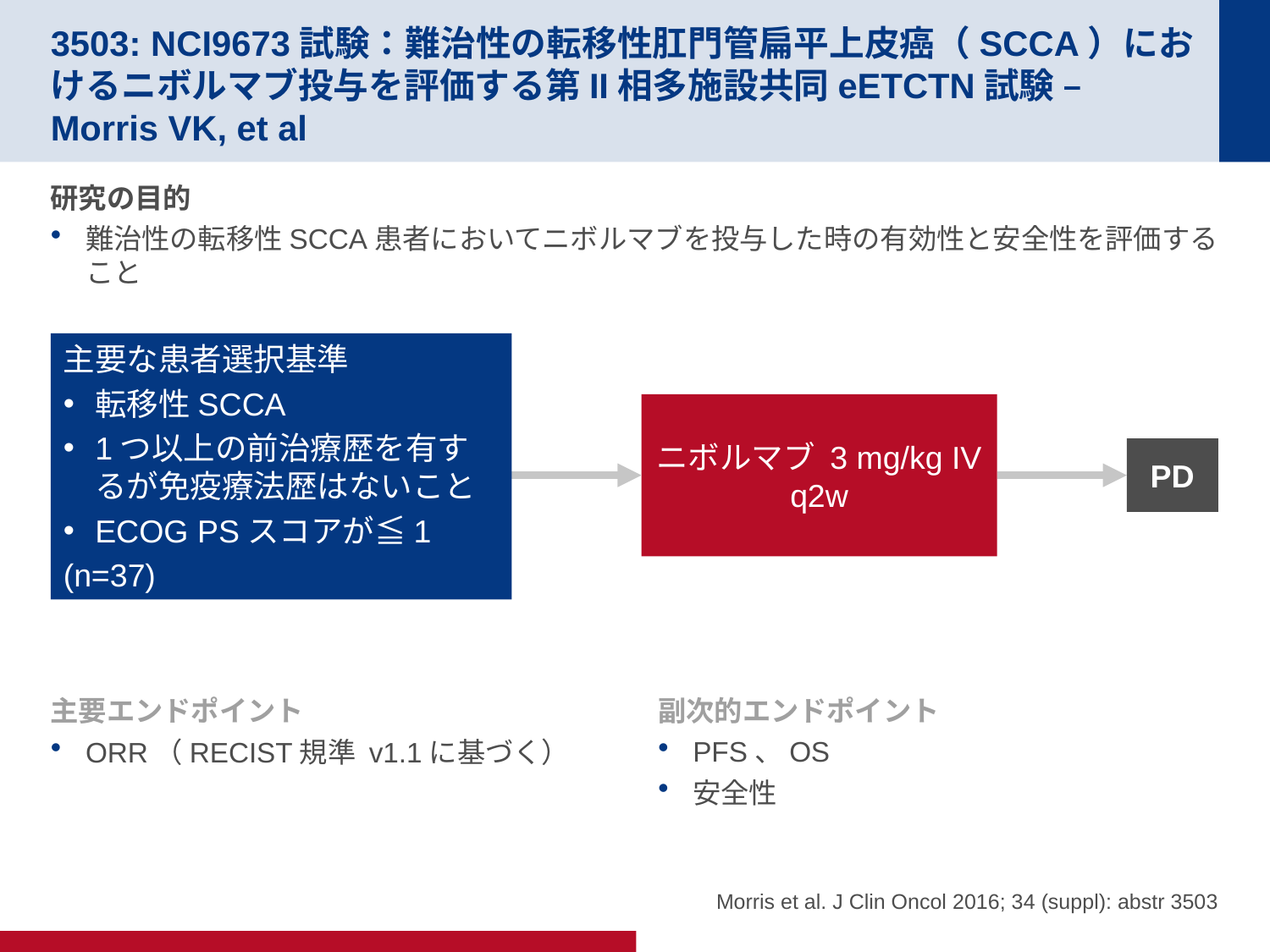

# 3503: NCI9673試験：難治性の転移性肛門管扁平上皮癌（SCCA）におけるニボルマブ投与を評価する第II相多施設共同eETCTN試験 – Morris VK, et al
研究の目的
難治性の転移性SCCA患者においてニボルマブを投与した時の有効性と安全性を評価すること
主要な患者選択基準
転移性SCCA
1つ以上の前治療歴を有するが免疫療法歴はないこと
ECOG PSスコアが≦1
(n=37)
ニボルマブ 3 mg/kg IV q2w
PD
主要エンドポイント
ORR（RECIST規準 v1.1に基づく）

副次的エンドポイント
PFS、OS
安全性
Morris et al. J Clin Oncol 2016; 34 (suppl): abstr 3503